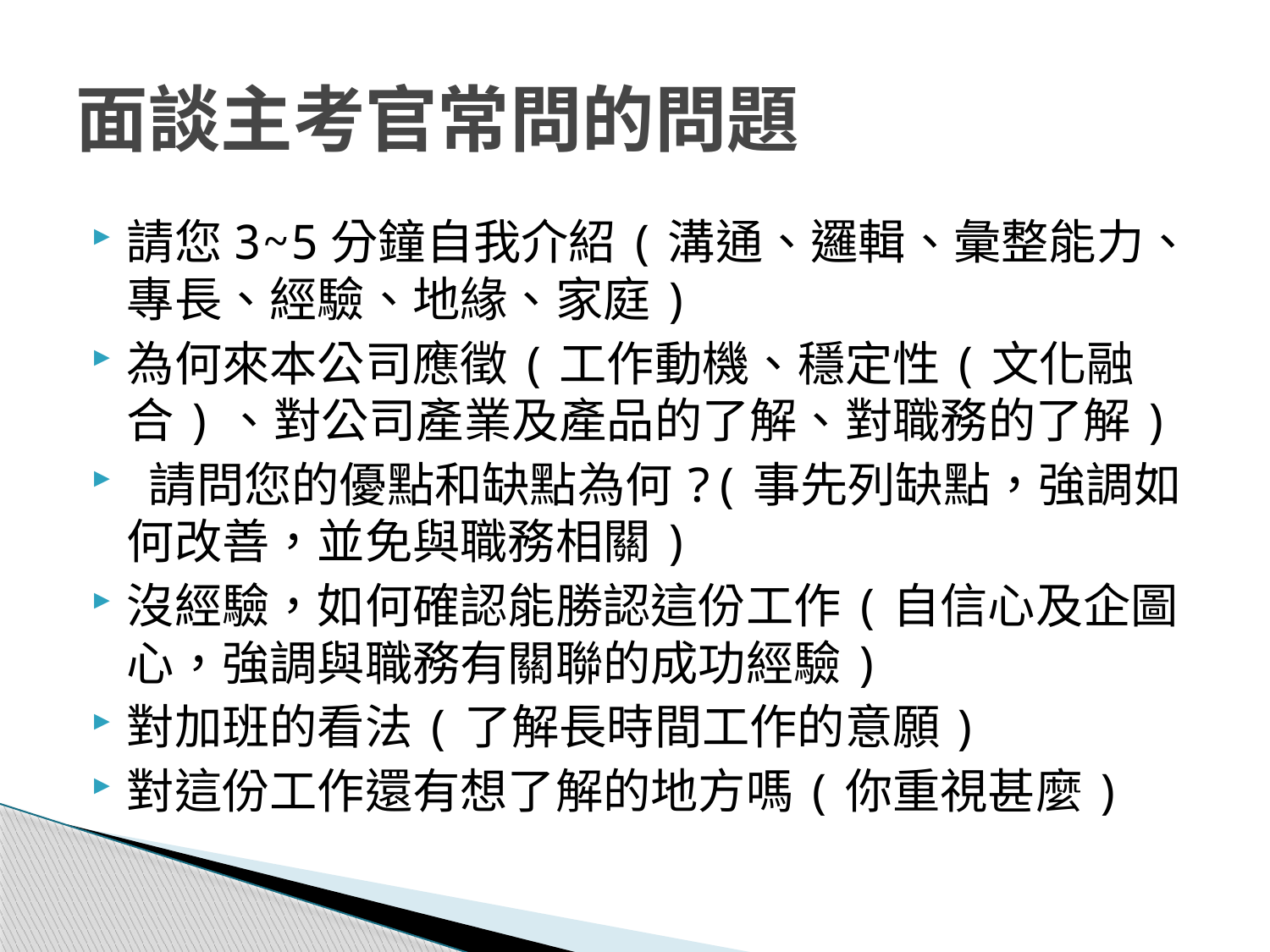

# 面談主考官常問的問題
請您3~5分鐘自我介紹(溝通、邏輯、彙整能力、專長、經驗、地緣、家庭)
為何來本公司應徵(工作動機、穩定性(文化融合)、對公司產業及產品的了解、對職務的了解)
 請問您的優點和缺點為何?(事先列缺點，強調如何改善，並免與職務相關)
沒經驗，如何確認能勝認這份工作(自信心及企圖心，強調與職務有關聯的成功經驗)
對加班的看法(了解長時間工作的意願)
對這份工作還有想了解的地方嗎(你重視甚麼)